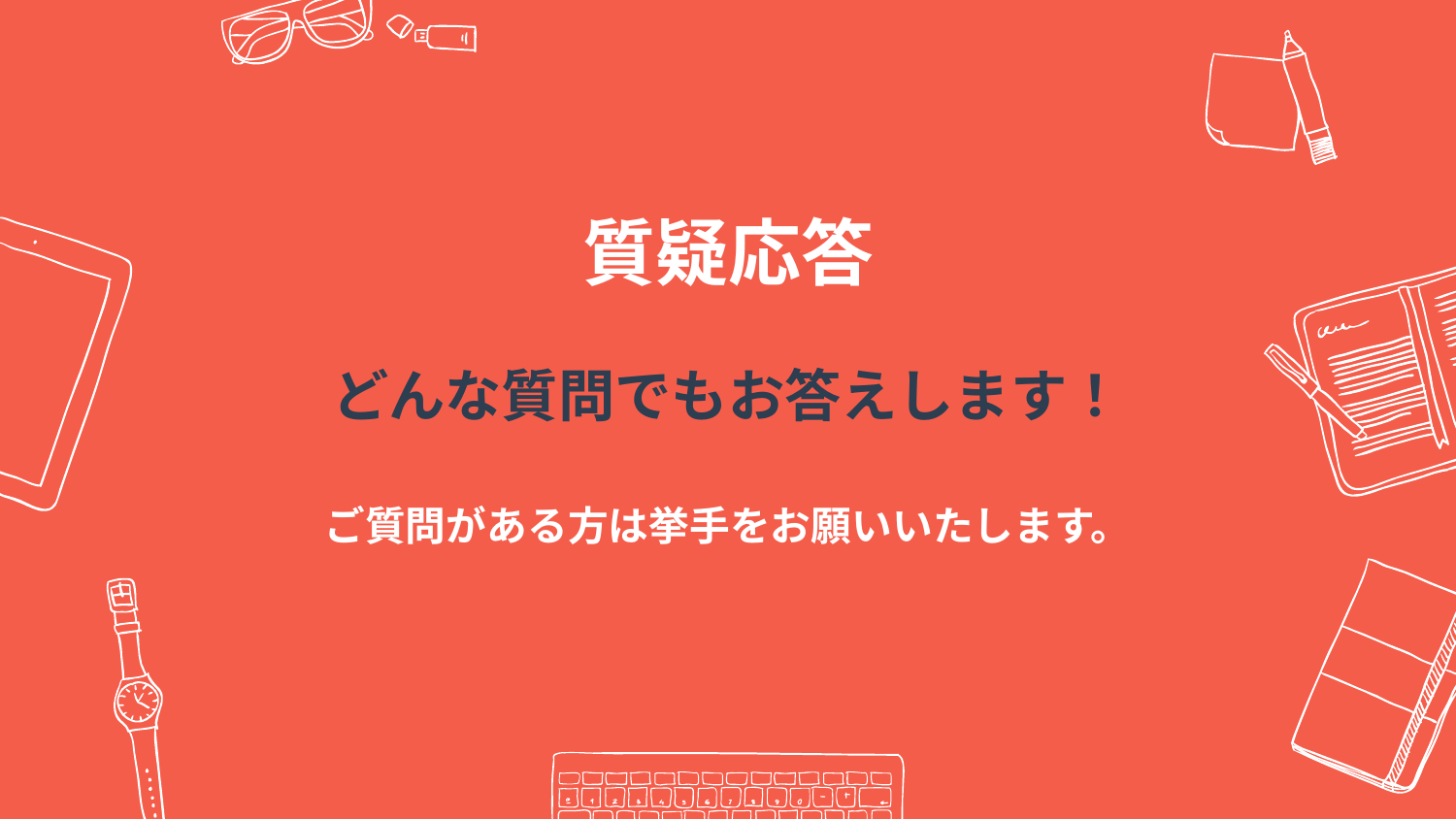

質疑応答
どんな質問でもお答えします！
ご質問がある方は挙手をお願いいたします。